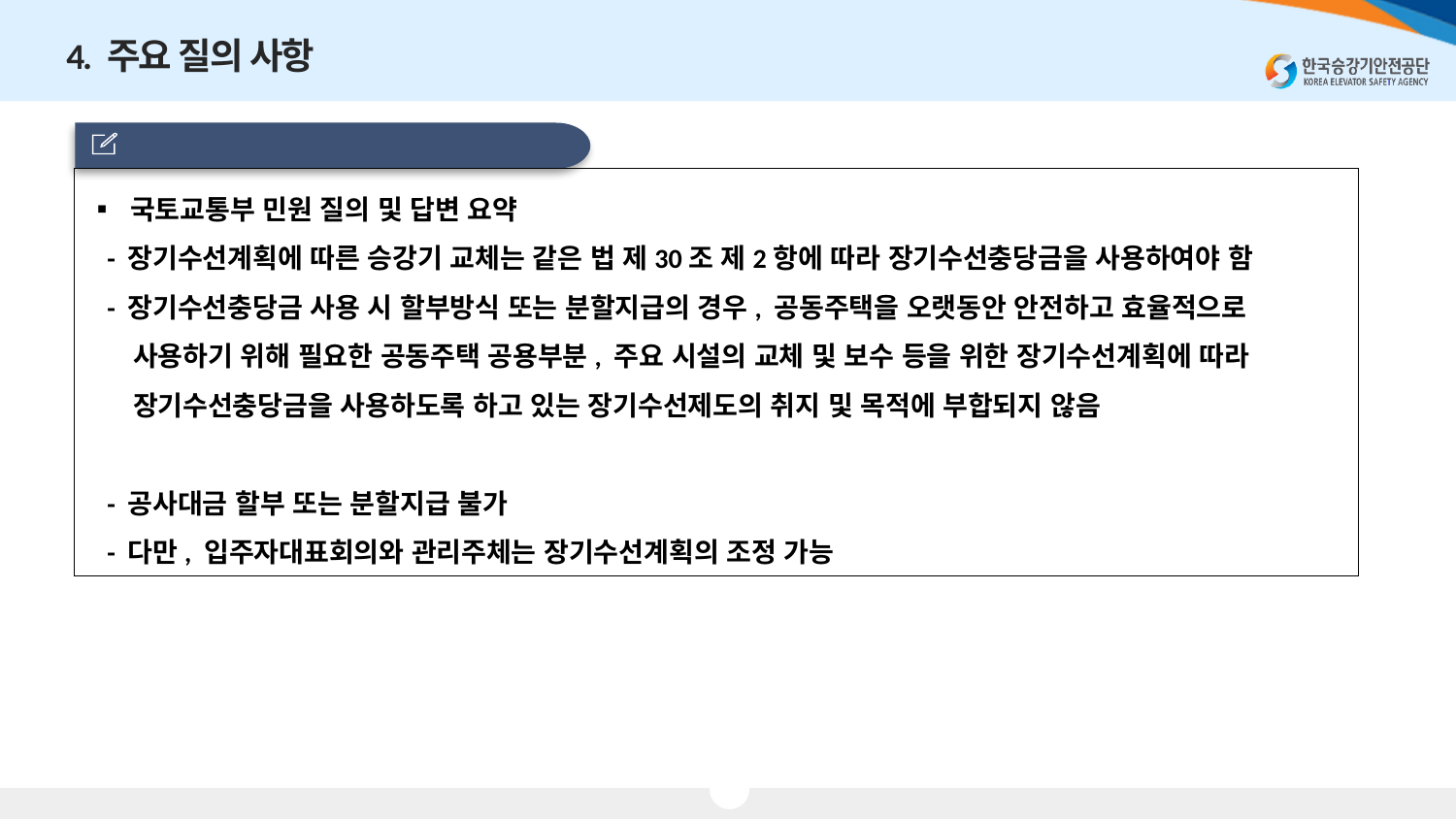

4. 주요 질의 사항
    예산 부족에 따른 공사대금 할부 가능?

▪ 국토교통부 민원 질의 및 답변 요약
   - 장기수선계획에 따른 승강기 교체는 같은 법 제30조 제2항에 따라 장기수선충당금을 사용하여야 함
   - 장기수선충당금 사용 시 할부방식 또는 분할지급의 경우, 공동주택을 오랫동안 안전하고 효율적으로
     사용하기 위해 필요한 공동주택 공용부분, 주요 시설의 교체 및 보수 등을 위한 장기수선계획에 따라
     장기수선충당금을 사용하도록 하고 있는 장기수선제도의 취지 및 목적에 부합되지 않음

   - 공사대금 할부 또는 분할지급 불가
   - 다만, 입주자대표회의와 관리주체는 장기수선계획의 조정 가능